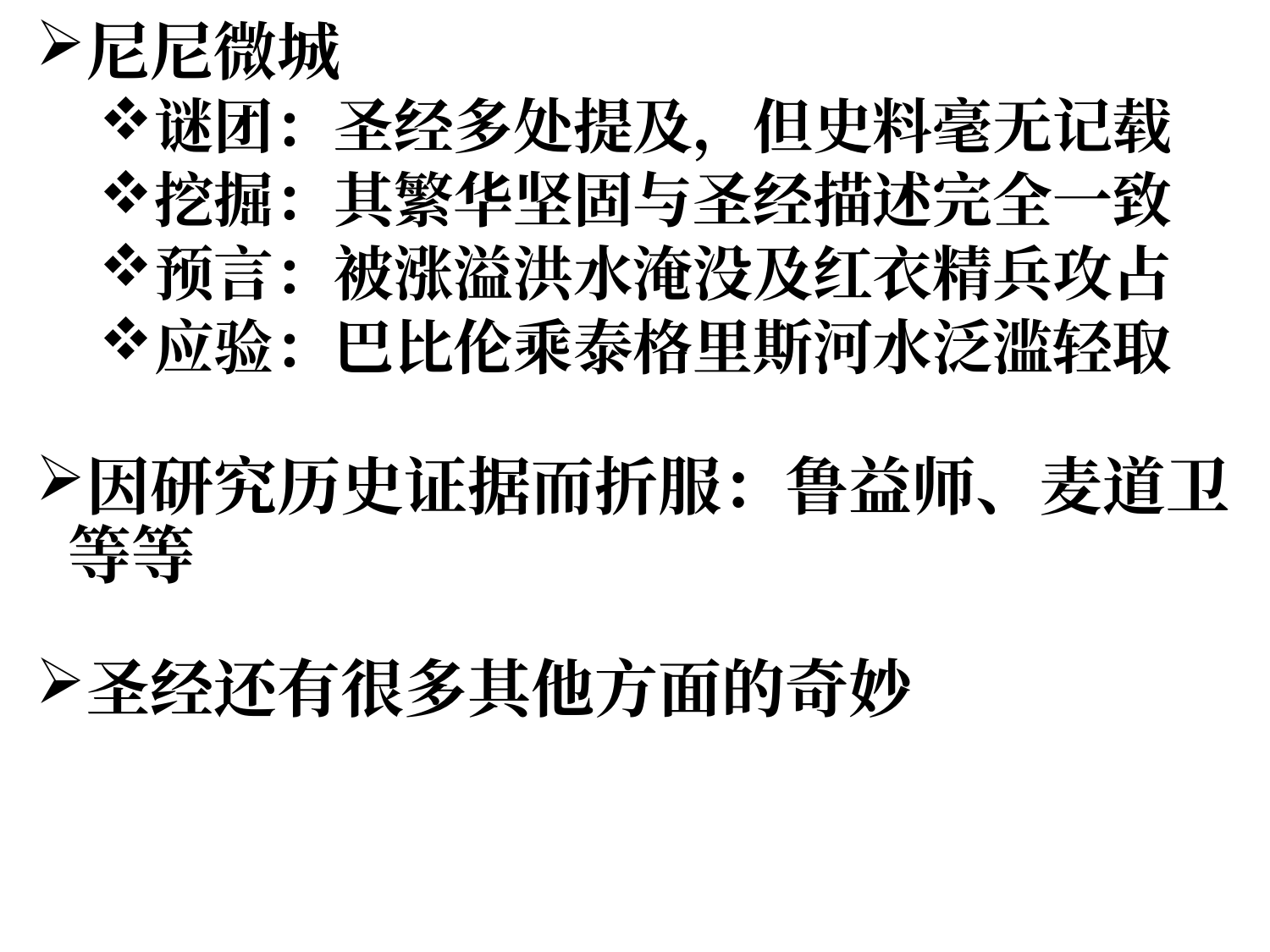

尼尼微城
谜团：圣经多处提及，但史料毫无记载
挖掘：其繁华坚固与圣经描述完全一致
预言：被涨溢洪水淹没及红衣精兵攻占
应验：巴比伦乘泰格里斯河水泛滥轻取

因研究历史证据而折服：鲁益师、麦道卫等等

圣经还有很多其他方面的奇妙